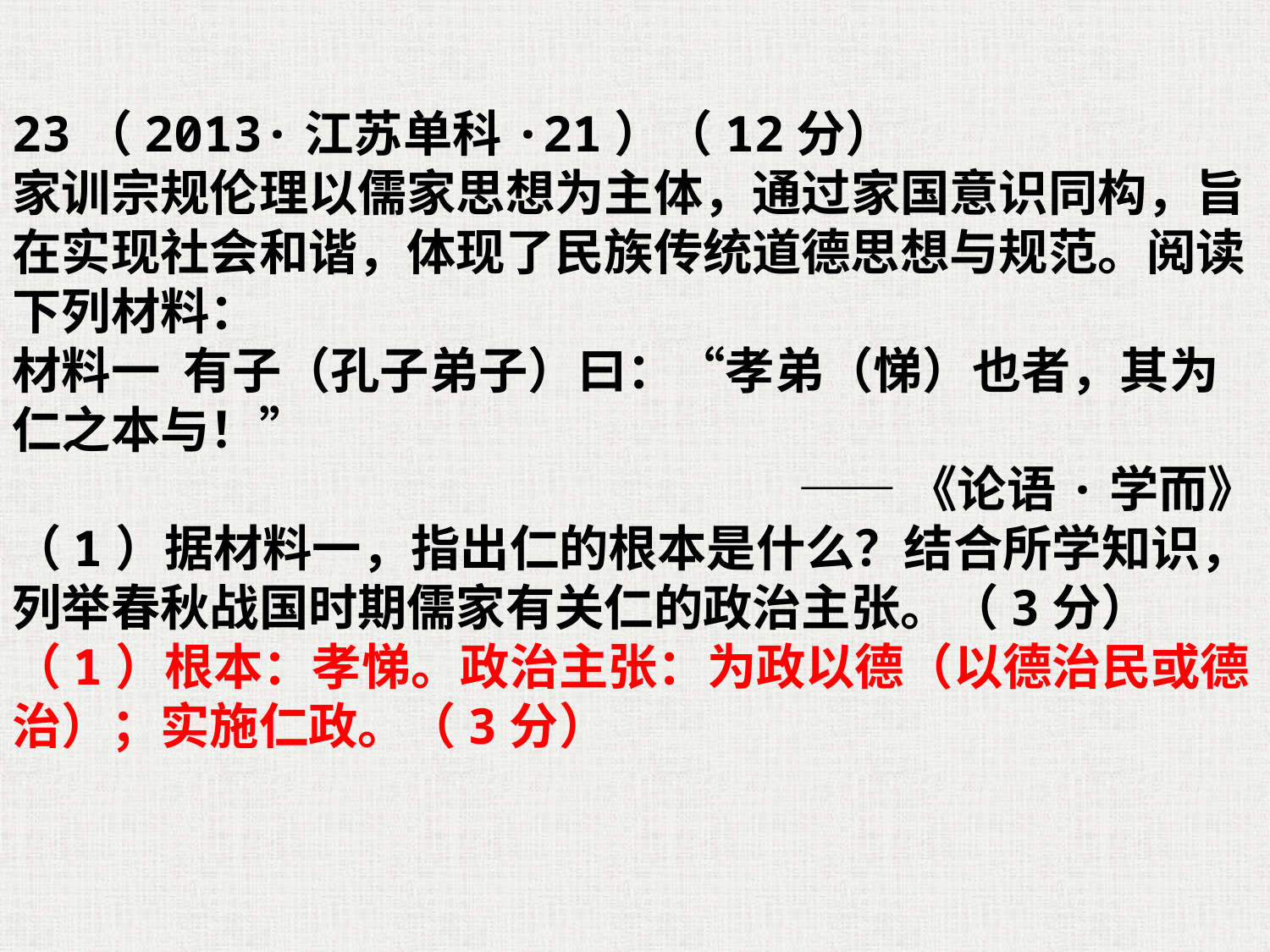

23（2013·江苏单科·21）（12分）
家训宗规伦理以儒家思想为主体，通过家国意识同构，旨在实现社会和谐，体现了民族传统道德思想与规范。阅读下列材料：
材料一  有子（孔子弟子）曰：“孝弟（悌）也者，其为仁之本与！”
 ——《论语·学而》
（1）据材料一，指出仁的根本是什么？结合所学知识，列举春秋战国时期儒家有关仁的政治主张。（3分）
（1）根本：孝悌。政治主张：为政以德（以德治民或德治）；实施仁政。（3分）